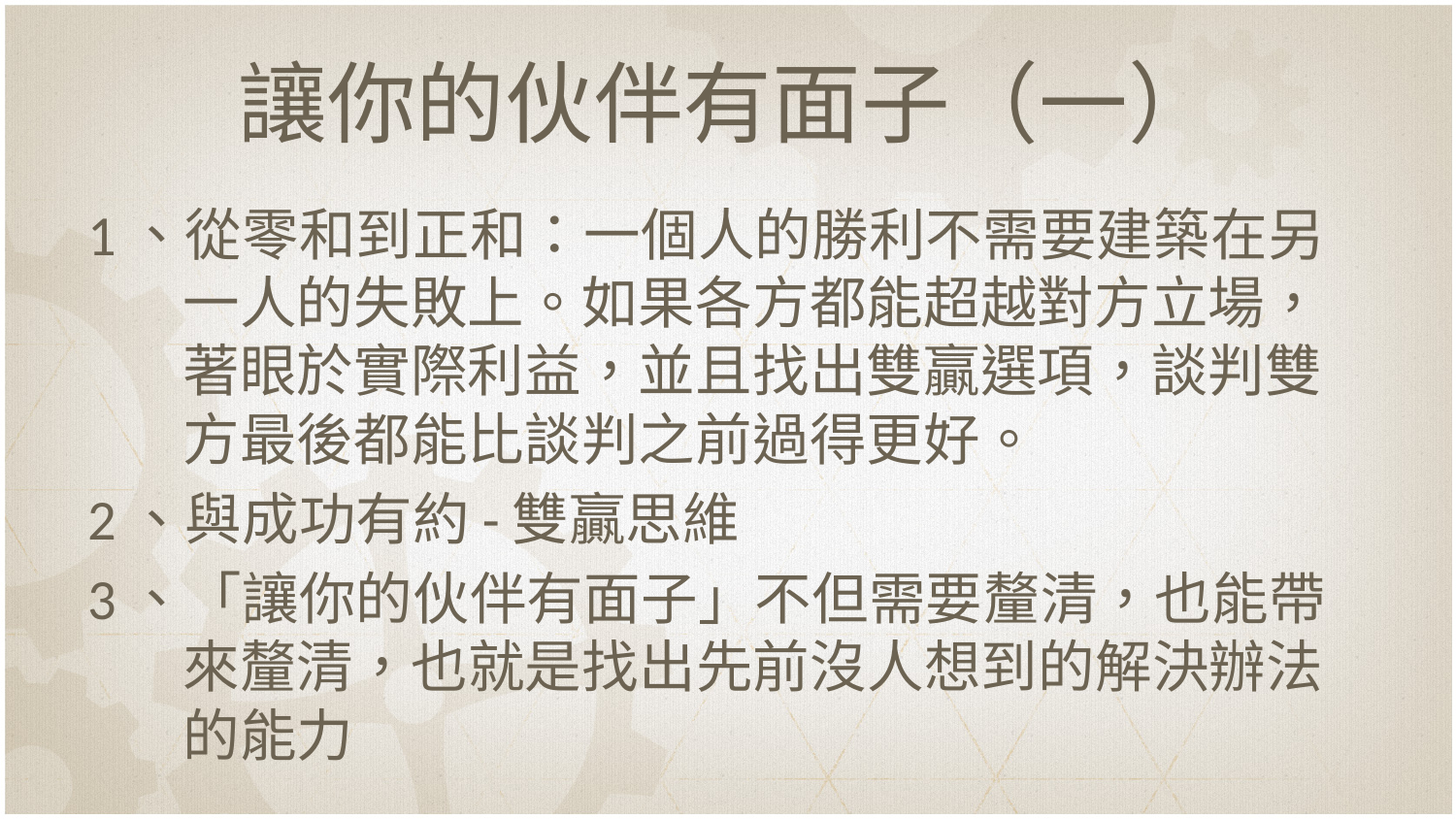

# 讓你的伙伴有面子（一）
1、從零和到正和：一個人的勝利不需要建築在另一人的失敗上。如果各方都能超越對方立場，著眼於實際利益，並且找出雙贏選項，談判雙方最後都能比談判之前過得更好。
2、與成功有約-雙贏思維
3、「讓你的伙伴有面子」不但需要釐清，也能帶來釐清，也就是找出先前沒人想到的解決辦法的能力